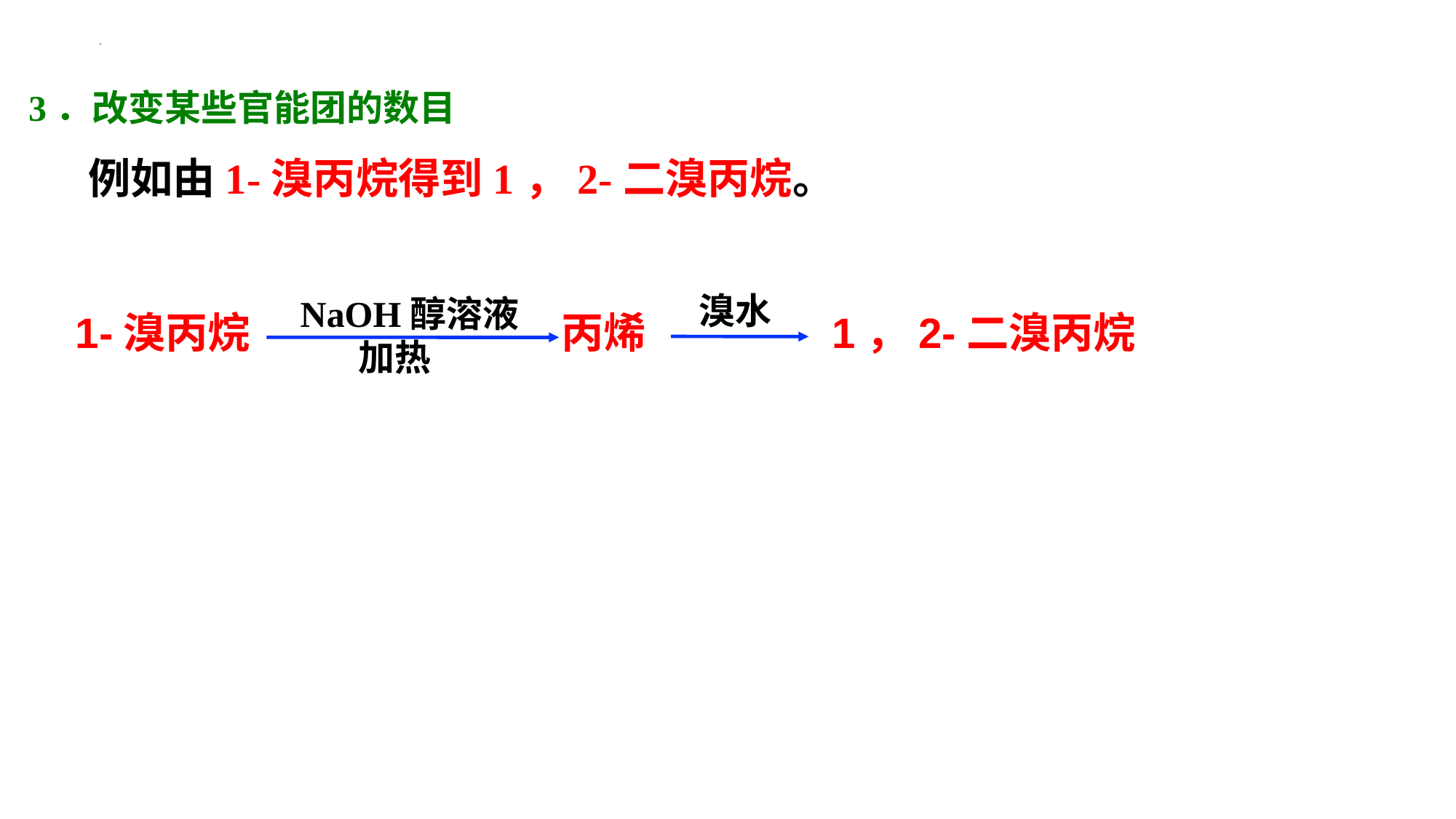

3．改变某些官能团的数目
例如由1-­溴丙烷得到1，2-­二溴丙烷。
溴水

NaOH醇溶液
      加热

1-溴丙烷
1，2-二溴丙烷
丙烯